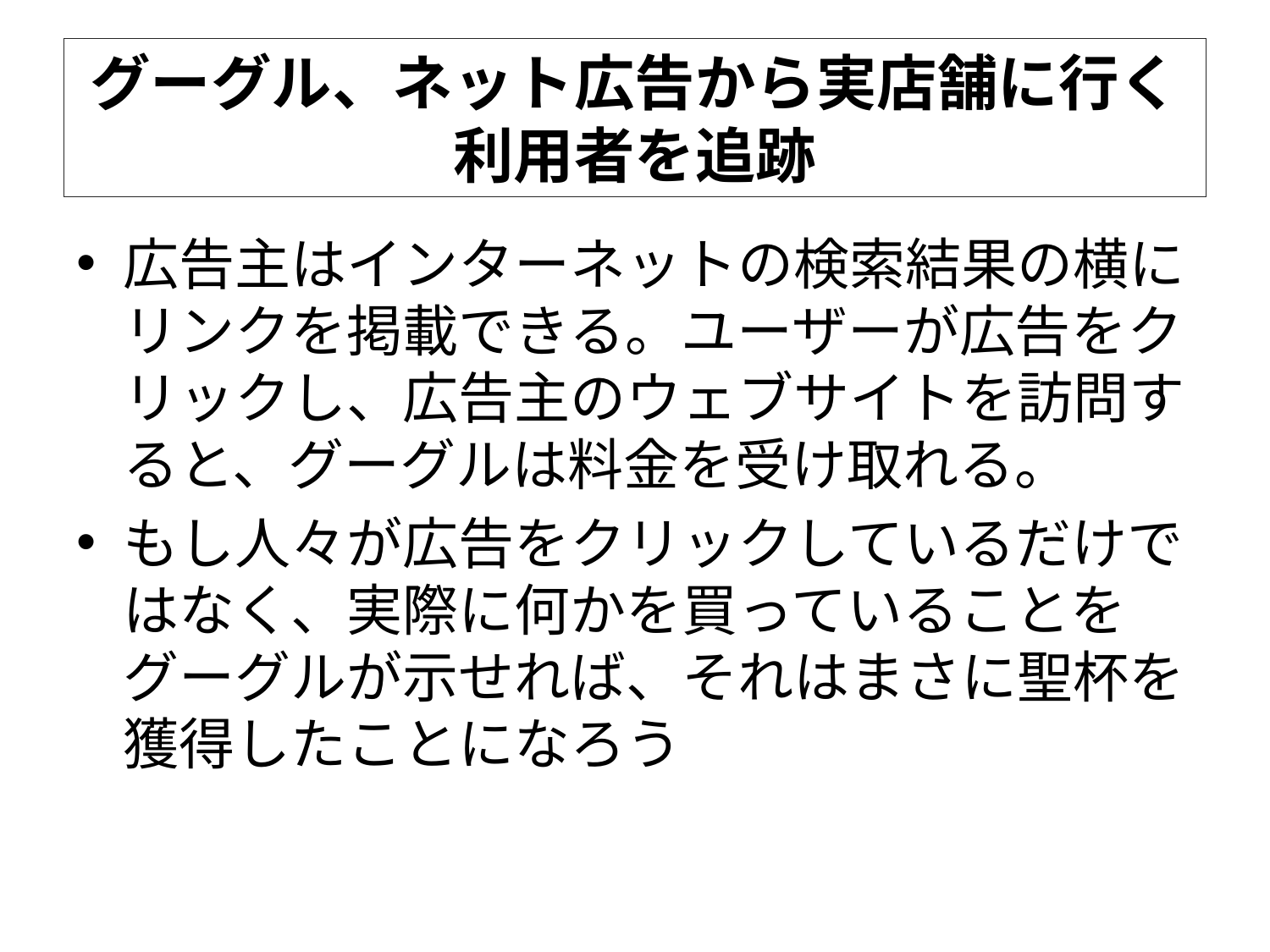

# グーグル、ネット広告から実店舗に行く利用者を追跡
広告主はインターネットの検索結果の横にリンクを掲載できる。ユーザーが広告をクリックし、広告主のウェブサイトを訪問すると、グーグルは料金を受け取れる。
もし人々が広告をクリックしているだけではなく、実際に何かを買っていることをグーグルが示せれば、それはまさに聖杯を獲得したことになろう